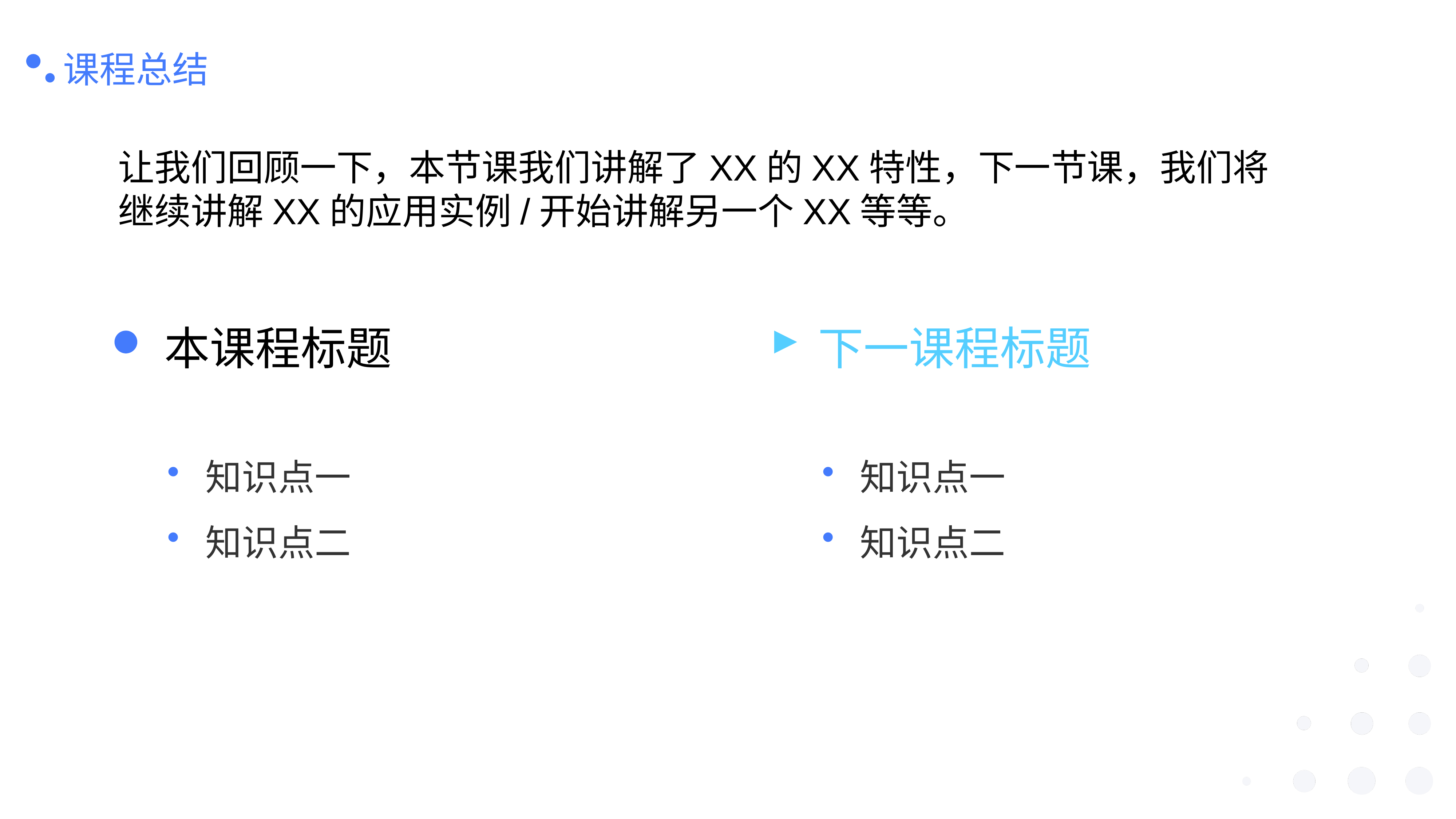

课程总结
让我们回顾一下，本节课我们讲解了XX的XX特性，下一节课，我们将继续讲解XX的应用实例/开始讲解另一个XX等等。
本课程标题
下一课程标题
知识点一
知识点二
知识点一
知识点二